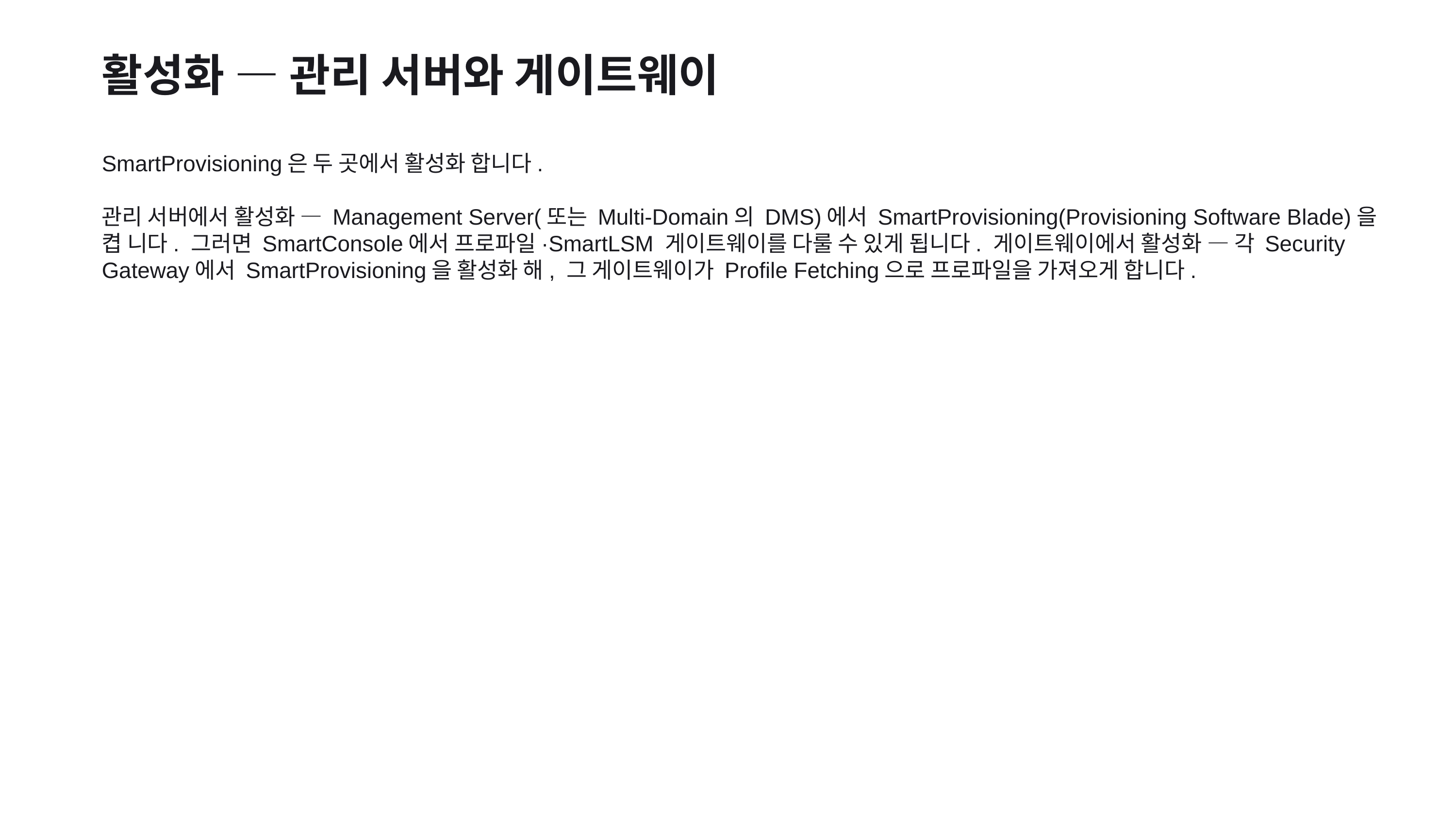

활성화 — 관리 서버와 게이트웨이
SmartProvisioning은 두 곳에서 활성화 합니다.

관리 서버에서 활성화 — Management Server(또는 Multi-Domain의 DMS)에서 SmartProvisioning(Provisioning Software Blade)을 켭 니다. 그러면 SmartConsole에서 프로파일·SmartLSM 게이트웨이를 다룰 수 있게 됩니다. 게이트웨이에서 활성화 — 각 Security Gateway에서 SmartProvisioning을 활성화 해, 그 게이트웨이가 Profile Fetching으로 프로파일을 가져오게 합니다.